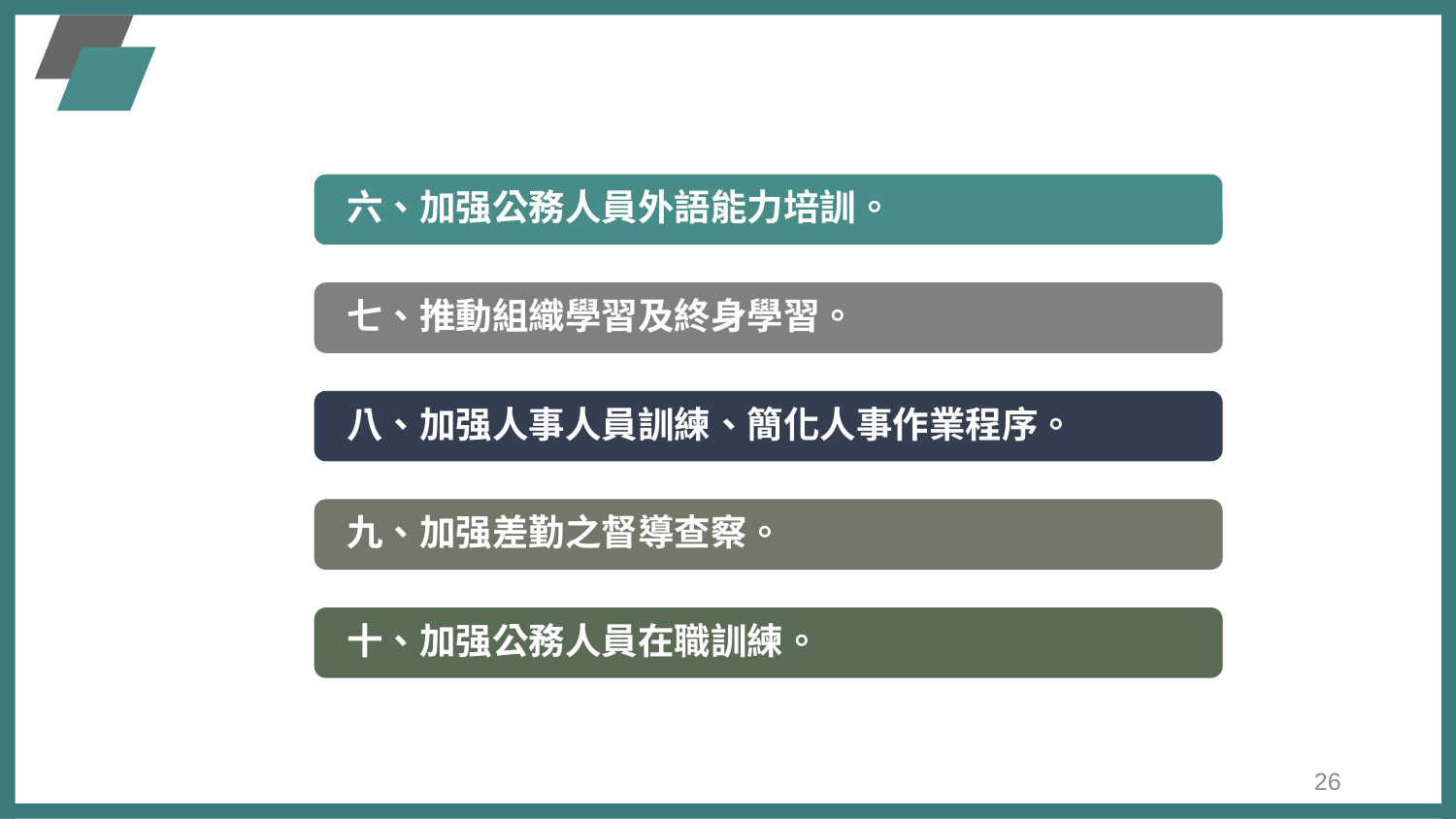

六、加强公務人員外語能力培訓。
七、推動組織學習及終身學習。
八、加强人事人員訓練、簡化人事作業程序。
九、加强差勤之督導查察。
十、加强公務人員在職訓練。
26